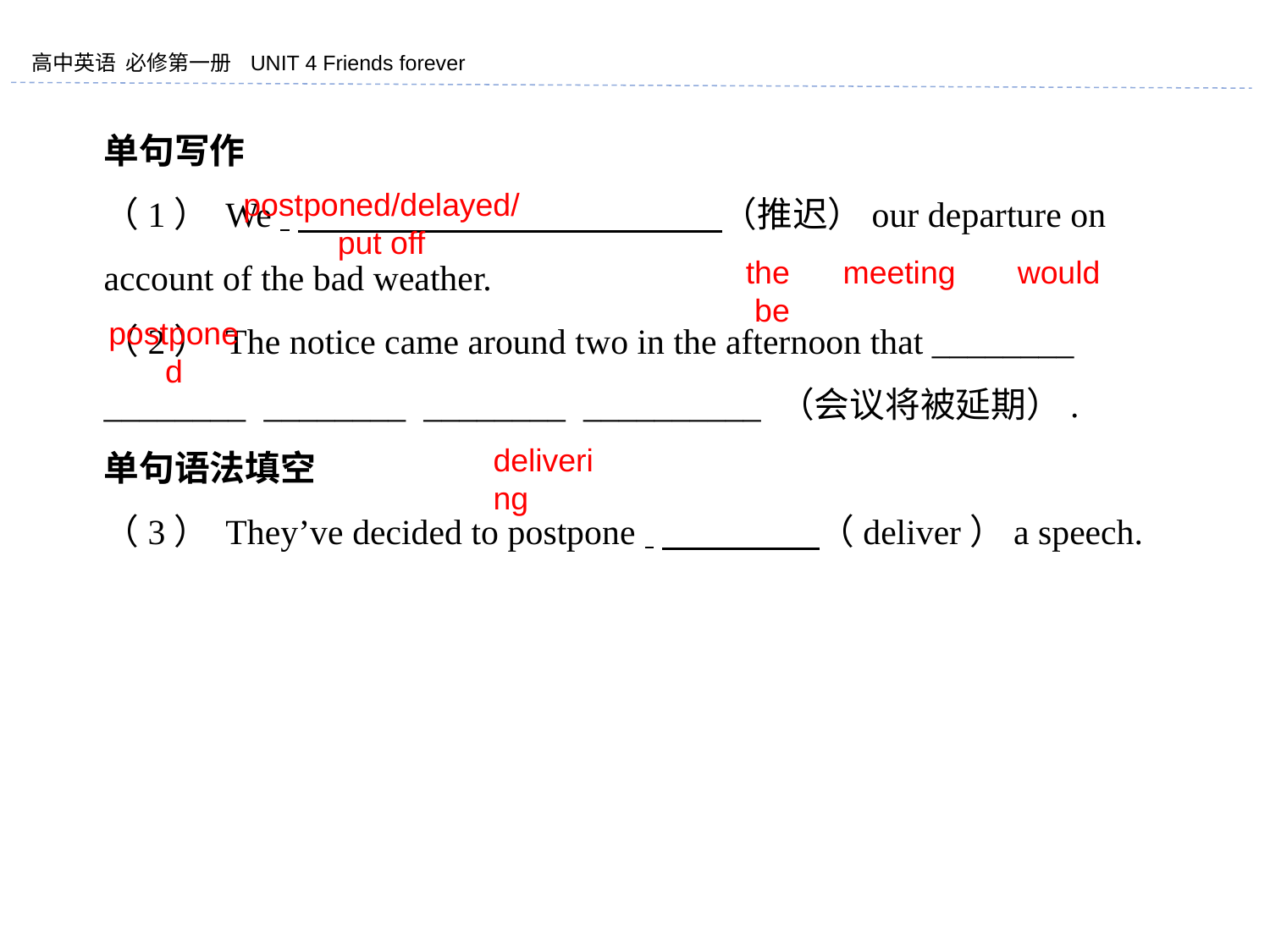

单句写作
（1） We  　　　　　                  　　　（推迟）our departure on account of the bad weather.
（2） The notice came around two in the afternoon that ________  ________  ________  ________  __________ （会议将被延期）.
单句语法填空
（3） They’ve decided to postpone  　　  　　（deliver）a speech.
postponed/delayed/put off
the      meeting       would         be
postponed
delivering